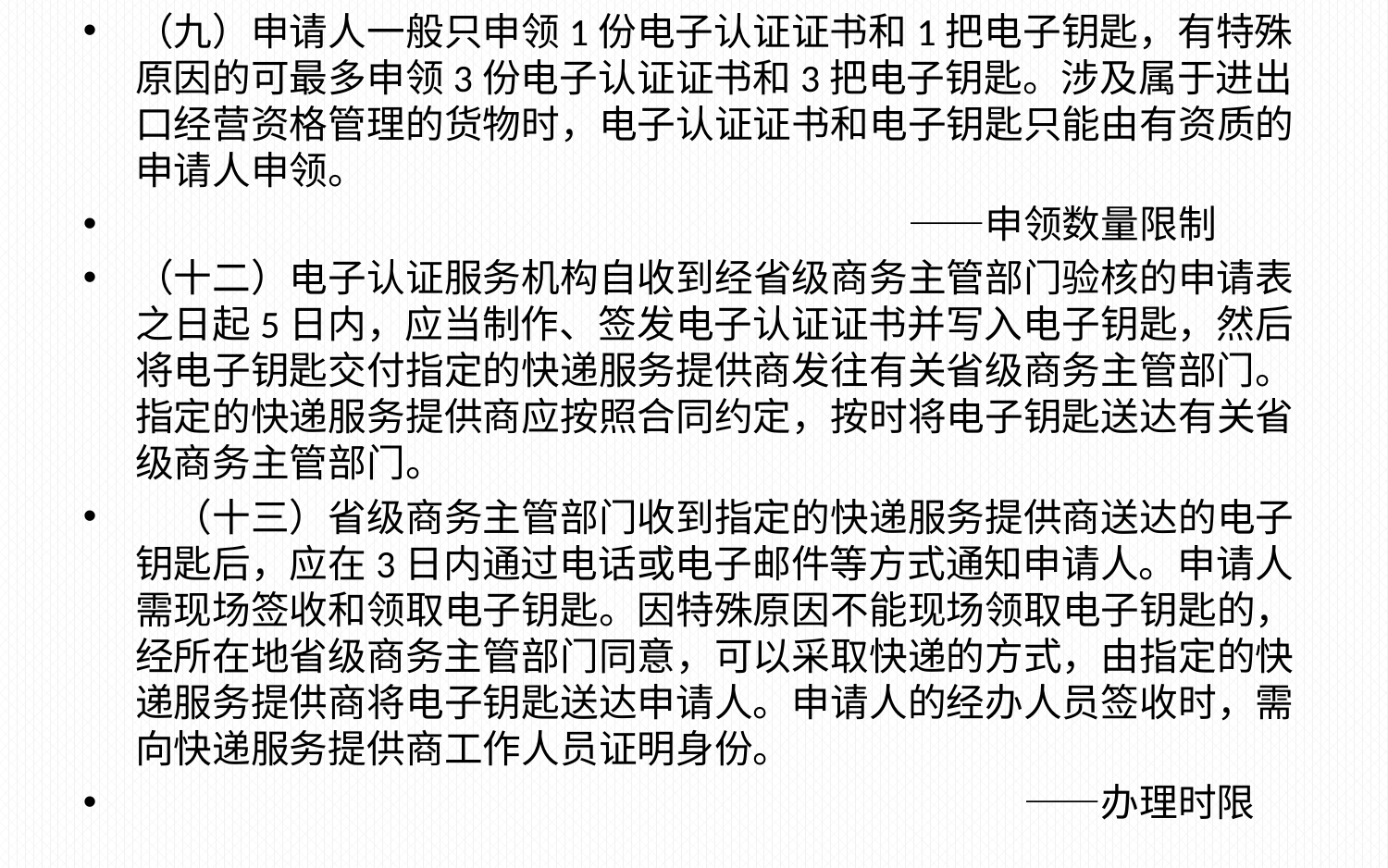

（九）申请人一般只申领1份电子认证证书和1把电子钥匙，有特殊原因的可最多申领3份电子认证证书和3把电子钥匙。涉及属于进出口经营资格管理的货物时，电子认证证书和电子钥匙只能由有资质的申请人申领。
　　　　　　　　　　　　　　　　　　　　——申领数量限制
（十二）电子认证服务机构自收到经省级商务主管部门验核的申请表之日起5日内，应当制作、签发电子认证证书并写入电子钥匙，然后将电子钥匙交付指定的快递服务提供商发往有关省级商务主管部门。指定的快递服务提供商应按照合同约定，按时将电子钥匙送达有关省级商务主管部门。
　（十三）省级商务主管部门收到指定的快递服务提供商送达的电子钥匙后，应在3日内通过电话或电子邮件等方式通知申请人。申请人需现场签收和领取电子钥匙。因特殊原因不能现场领取电子钥匙的，经所在地省级商务主管部门同意，可以采取快递的方式，由指定的快递服务提供商将电子钥匙送达申请人。申请人的经办人员签收时，需向快递服务提供商工作人员证明身份。
　　　　　　　　　　　　　　　　　　　　　　　——办理时限
#